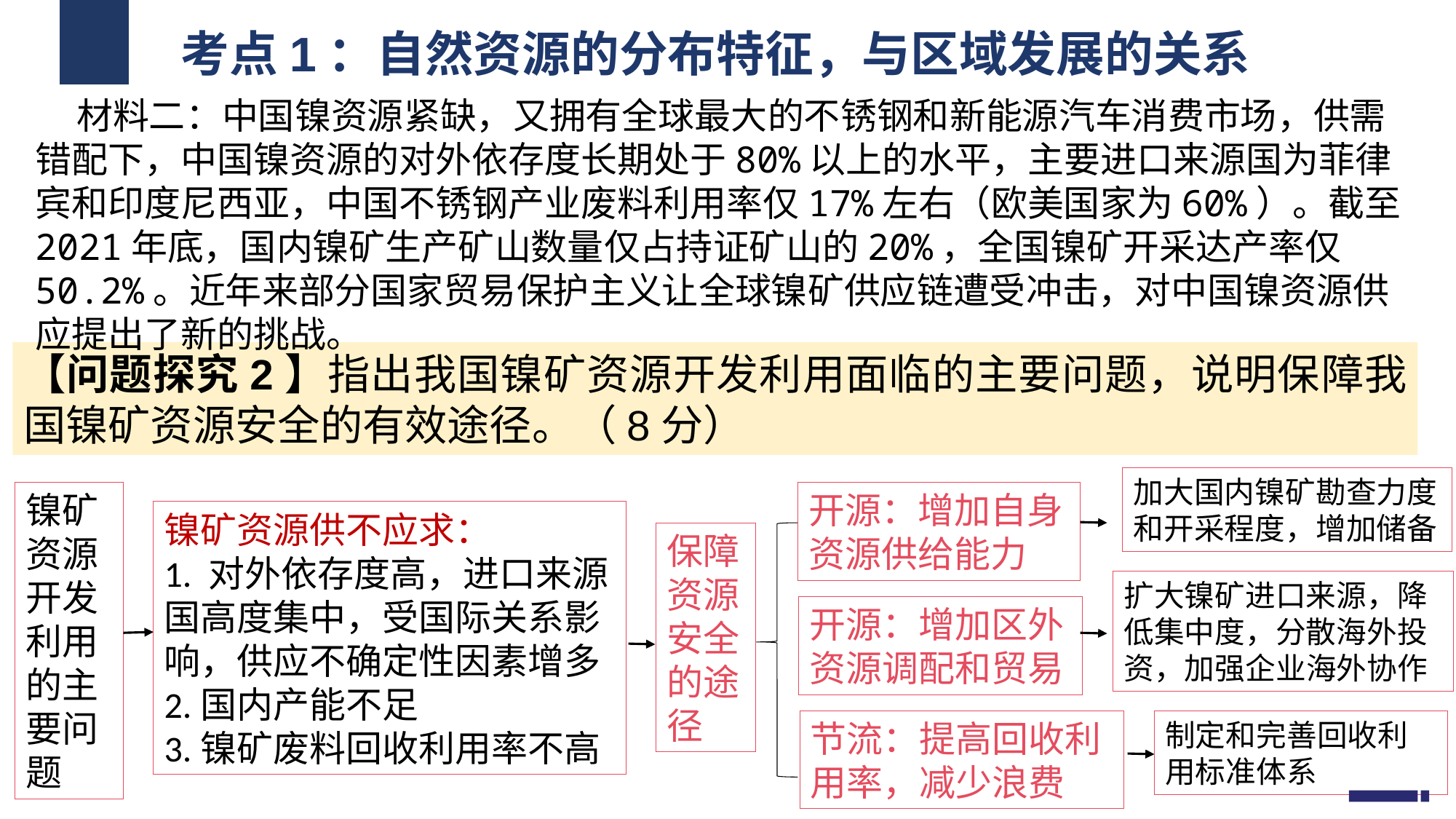

考点1：自然资源的分布特征，与区域发展的关系
    材料二：中国镍资源紧缺，又拥有全球最大的不锈钢和新能源汽车消费市场，供需错配下，中国镍资源的对外依存度长期处于80%以上的水平，主要进口来源国为菲律宾和印度尼西亚，中国不锈钢产业废料利用率仅17%左右（欧美国家为60%）。截至2021年底，国内镍矿生产矿山数量仅占持证矿山的20%，全国镍矿开采达产率仅50.2%。近年来部分国家贸易保护主义让全球镍矿供应链遭受冲击，对中国镍资源供应提出了新的挑战。
【问题探究2】指出我国镍矿资源开发利用面临的主要问题，说明保障我国镍矿资源安全的有效途径。（8分）
加大国内镍矿勘查力度和开采程度，增加储备
镍矿资源开发利用的主要问题
镍矿资源供不应求：
1. 对外依存度高，进口来源国高度集中，受国际关系影响，供应不确定性因素增多
2.国内产能不足
3.镍矿废料回收利用率不高
开源：增加自身资源供给能力
保障资源安全的途径

开源：增加区外资源调配和贸易
节流：提高回收利用率，减少浪费
扩大镍矿进口来源，降低集中度，分散海外投资，加强企业海外协作
制定和完善回收利用标准体系